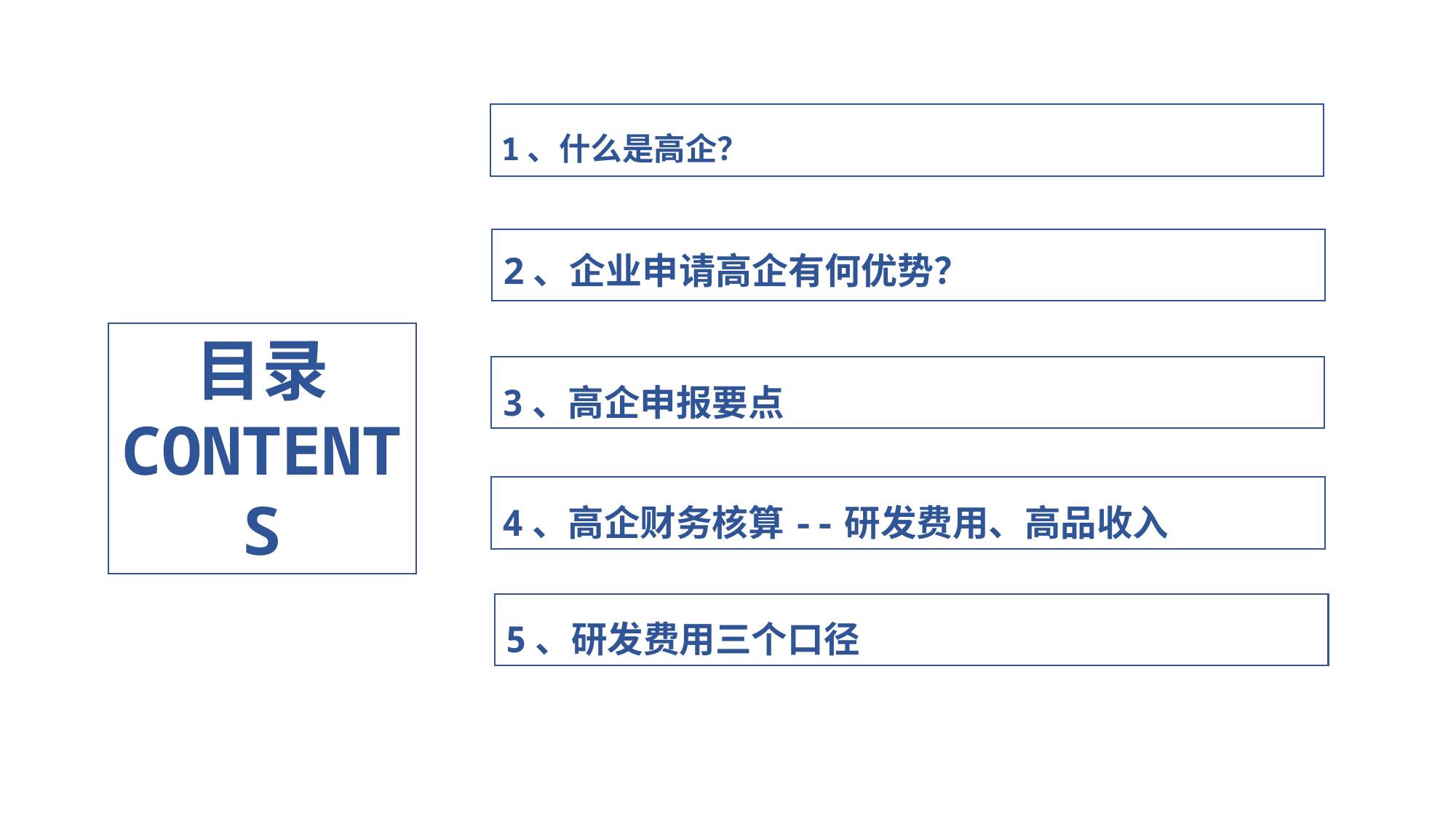

1、什么是高企？
2、企业申请高企有何优势？
目录
CONTENTS
3、高企申报要点
4、高企财务核算--研发费用、高品收入
5、研发费用三个口径